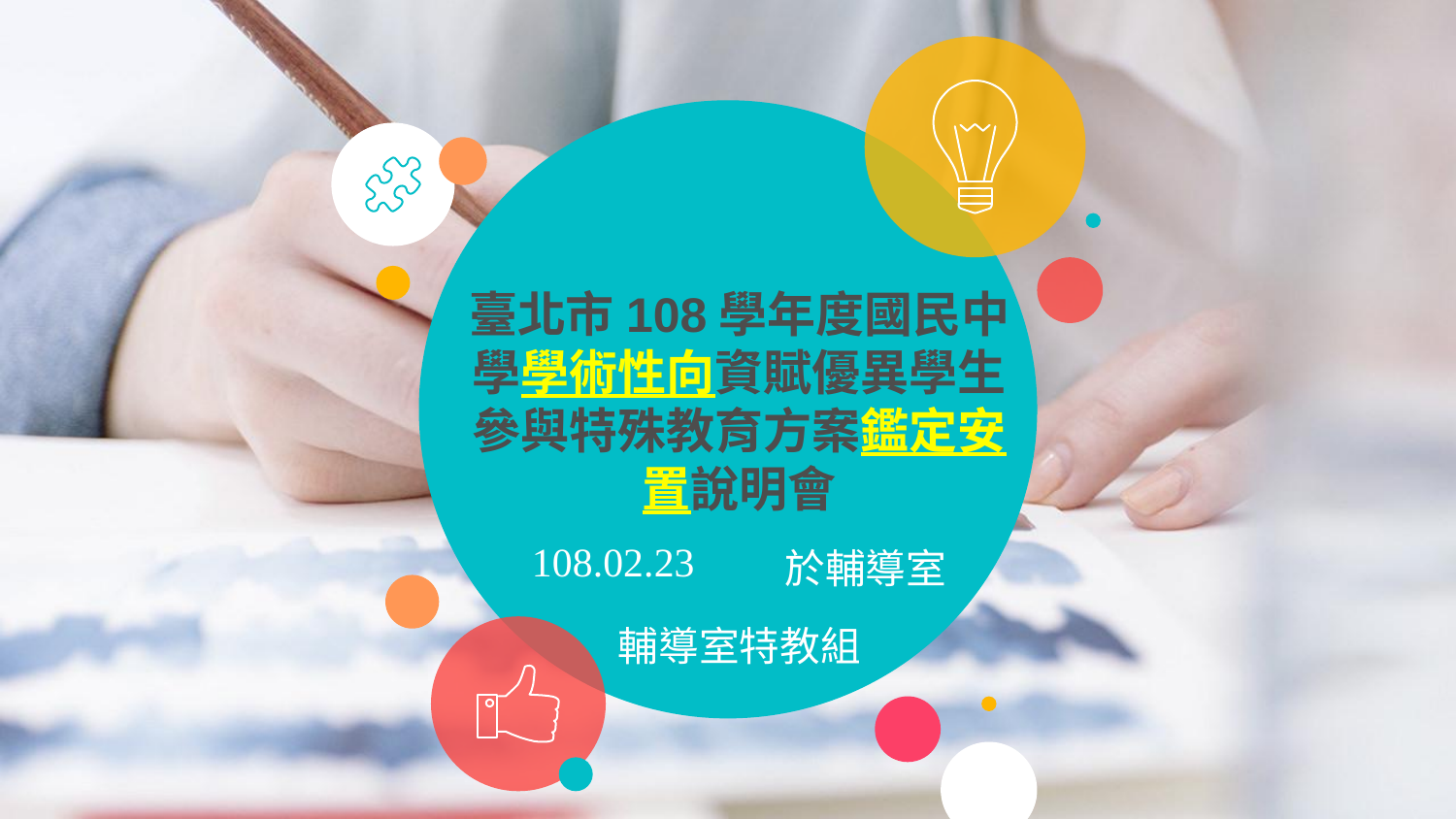

# 臺北市108學年度國民中學學術性向資賦優異學生參與特殊教育方案鑑定安置說明會
108.02.23
於輔導室

輔導室特教組